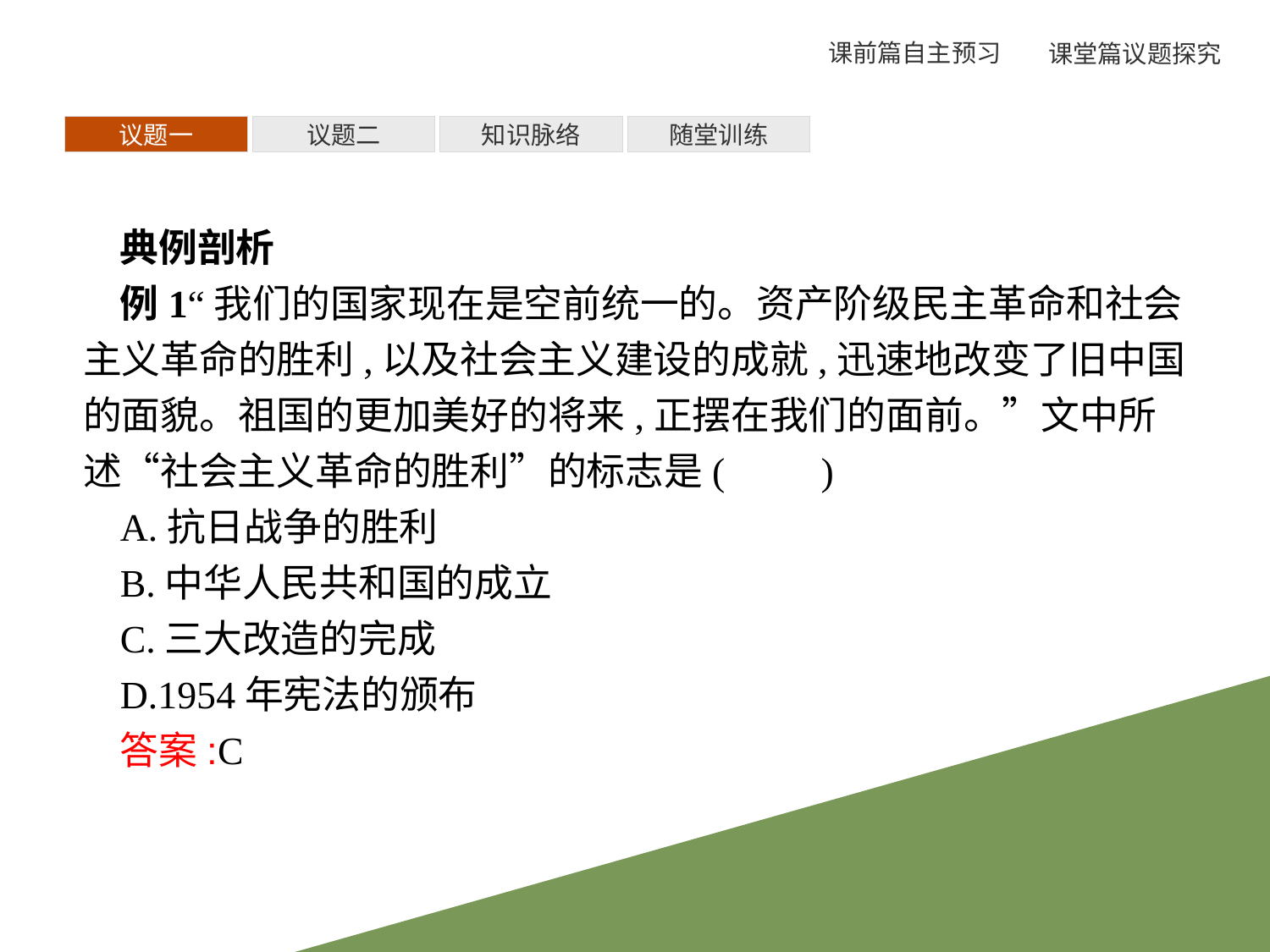

议题一
议题二
知识脉络
随堂训练
典例剖析
例1“我们的国家现在是空前统一的。资产阶级民主革命和社会主义革命的胜利,以及社会主义建设的成就,迅速地改变了旧中国的面貌。祖国的更加美好的将来,正摆在我们的面前。”文中所述“社会主义革命的胜利”的标志是(　　)
A.抗日战争的胜利
B.中华人民共和国的成立
C.三大改造的完成
D.1954年宪法的颁布
答案:C